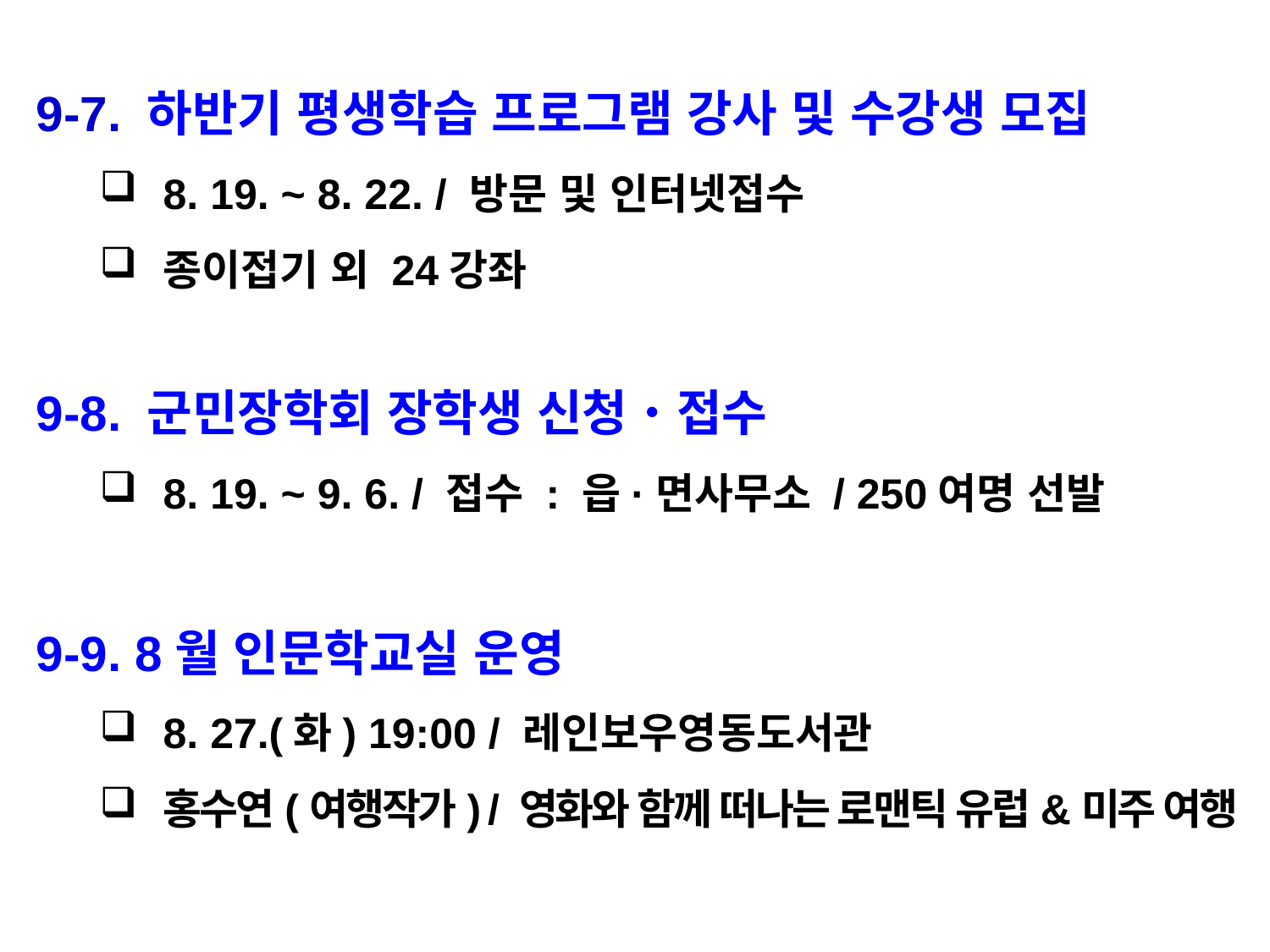

9-7. 하반기 평생학습 프로그램 강사 및 수강생 모집
8. 19. ~ 8. 22. / 방문 및 인터넷접수
종이접기 외 24강좌
9-8. 군민장학회 장학생 신청‧접수
8. 19. ~ 9. 6. / 접수 : 읍·면사무소 / 250여명 선발
9-9. 8월 인문학교실 운영
8. 27.(화) 19:00 / 레인보우영동도서관
홍수연(여행작가) / 영화와 함께 떠나는 로맨틱 유럽&미주 여행